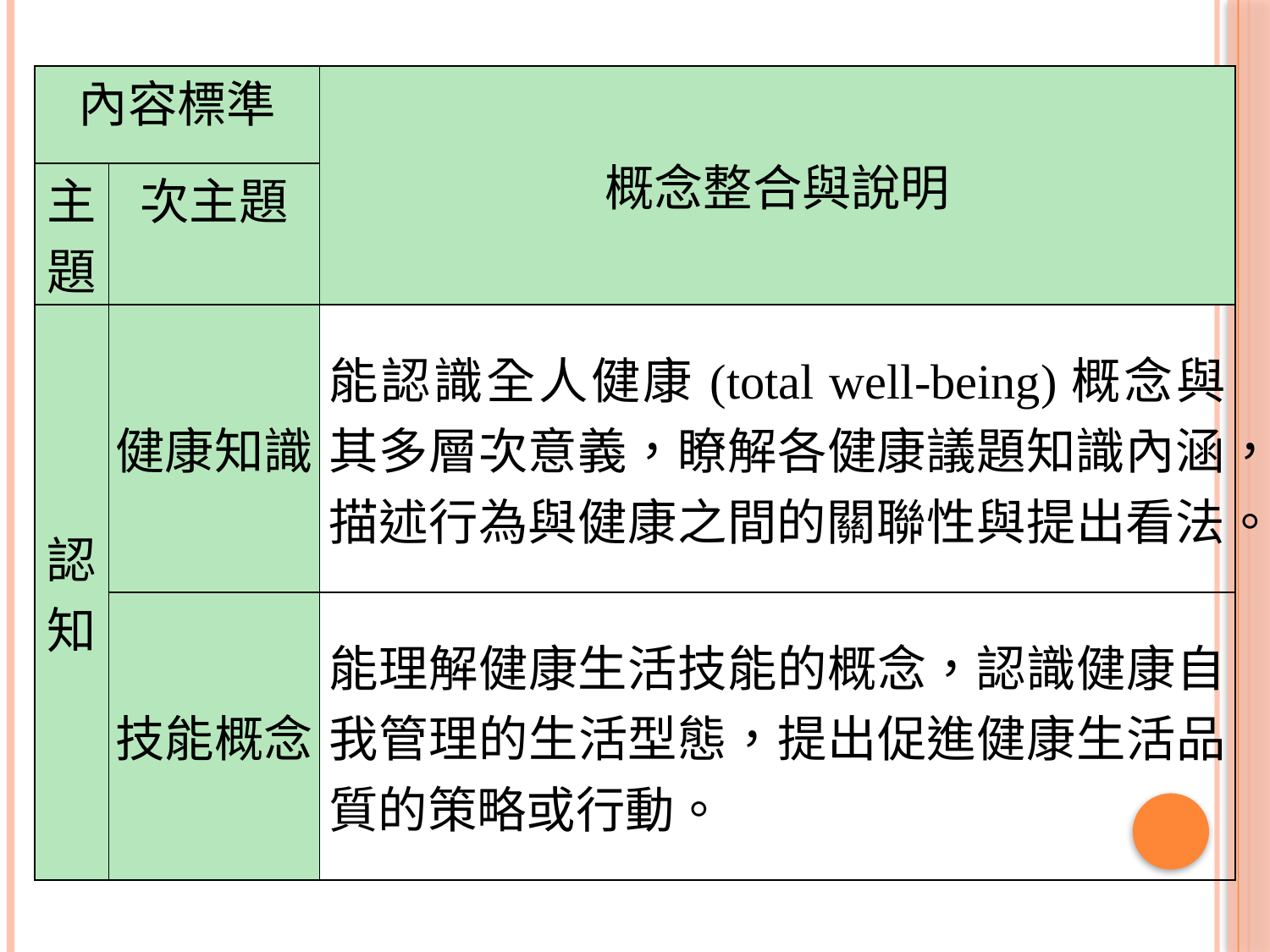

| 內容標準 |  | 概念整合與說明 |
| --- | --- | --- |
| 主題 | 次主題 |  |
| 認知 | 健康知識 | 能認識全人健康(total well-being)概念與其多層次意義，瞭解各健康議題知識內涵，描述行為與健康之間的關聯性與提出看法。 |
|  | 技能概念 | 能理解健康生活技能的概念，認識健康自我管理的生活型態，提出促進健康生活品質的策略或行動。 |